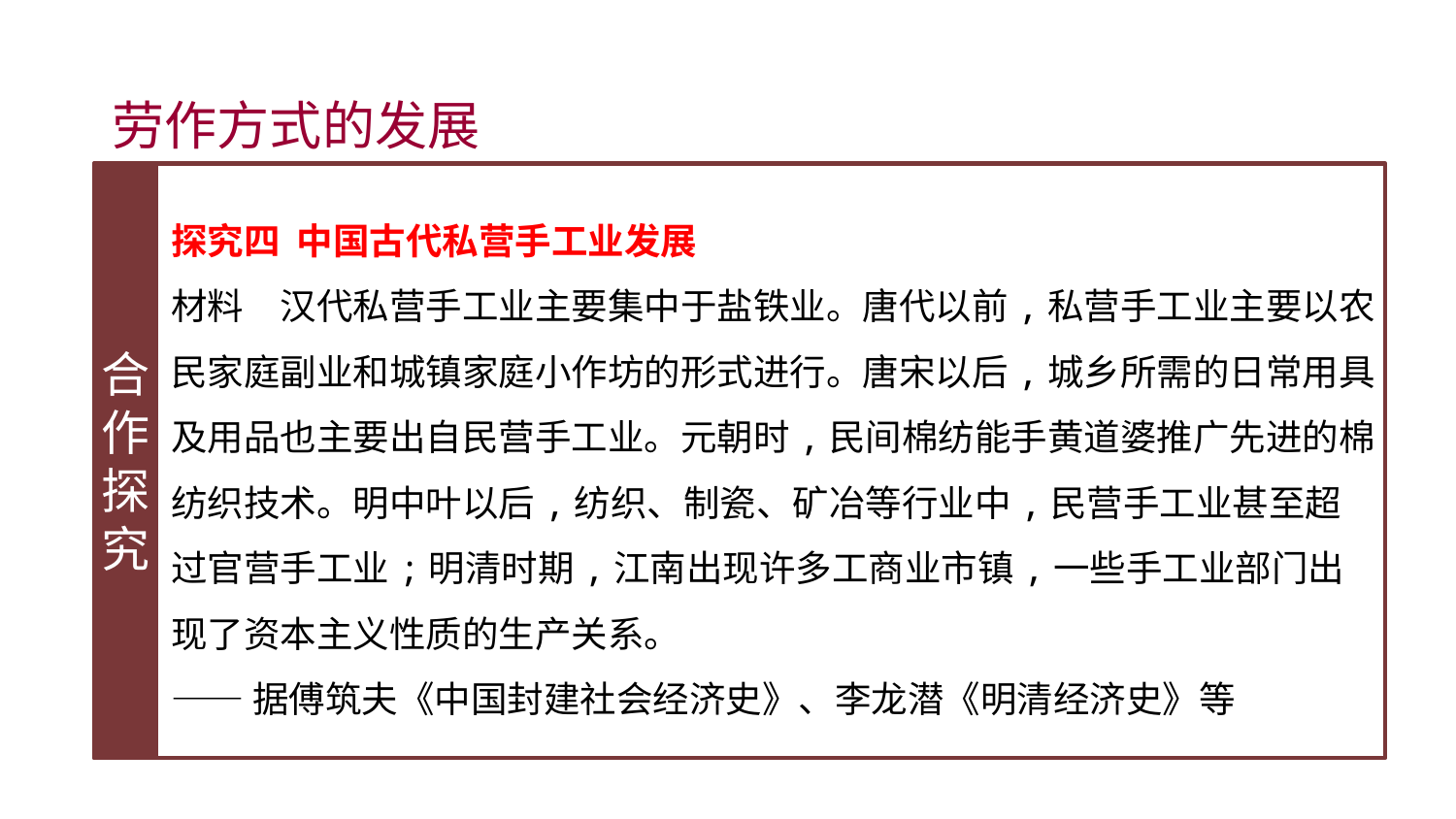

劳作方式的发展
合作探究

探究四  中国古代私营手工业发展
材料　汉代私营手工业主要集中于盐铁业。唐代以前,私营手工业主要以农民家庭副业和城镇家庭小作坊的形式进行。唐宋以后,城乡所需的日常用具及用品也主要出自民营手工业。元朝时,民间棉纺能手黄道婆推广先进的棉纺织技术。明中叶以后,纺织、制瓷、矿冶等行业中,民营手工业甚至超过官营手工业;明清时期,江南出现许多工商业市镇,一些手工业部门出现了资本主义性质的生产关系。
——据傅筑夫《中国封建社会经济史》、李龙潜《明清经济史》等